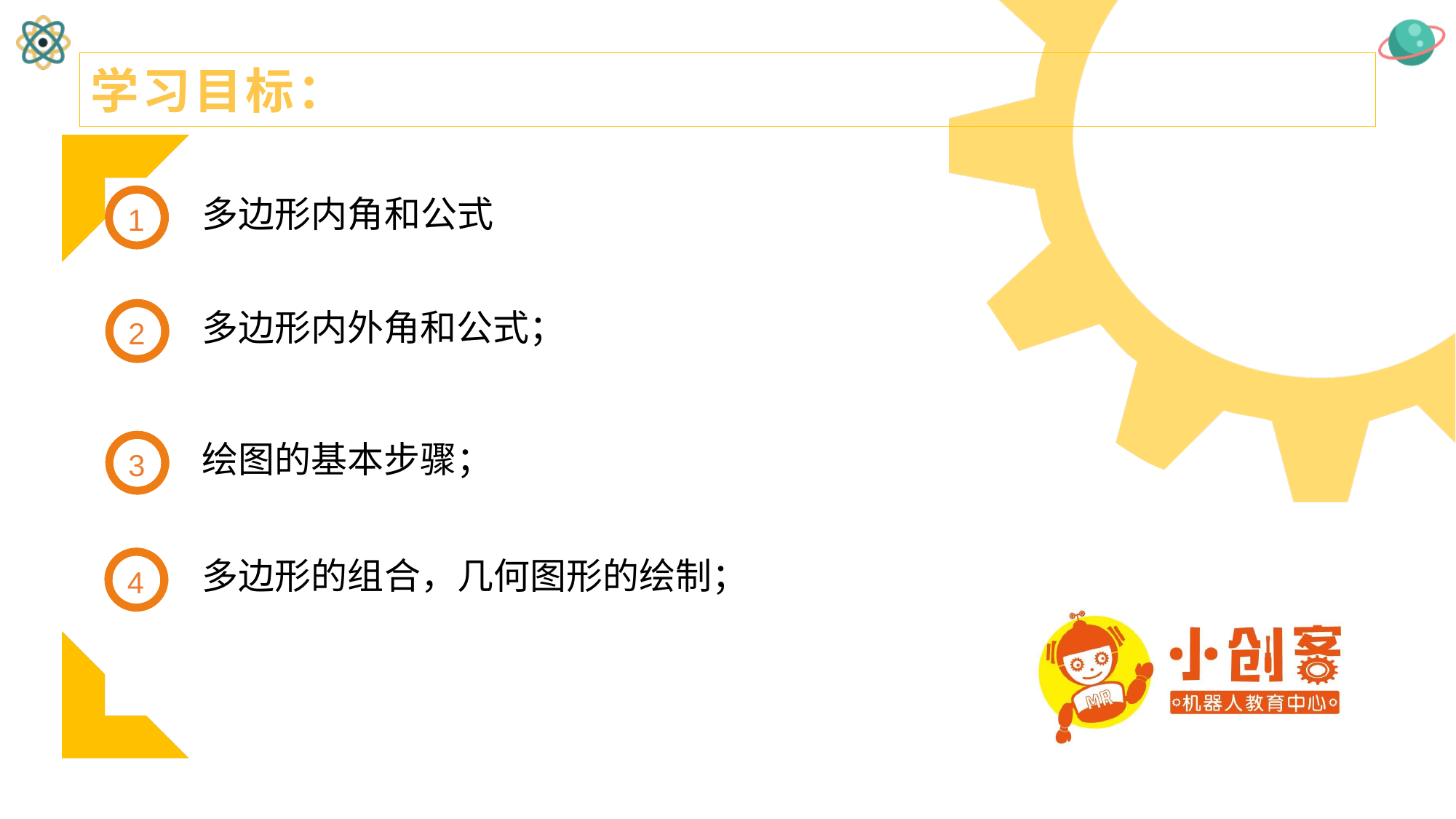

# 学习目标：
多边形内角和公式

1
多边形内外角和公式；

2

3
绘图的基本步骤；

4
多边形的组合，几何图形的绘制；